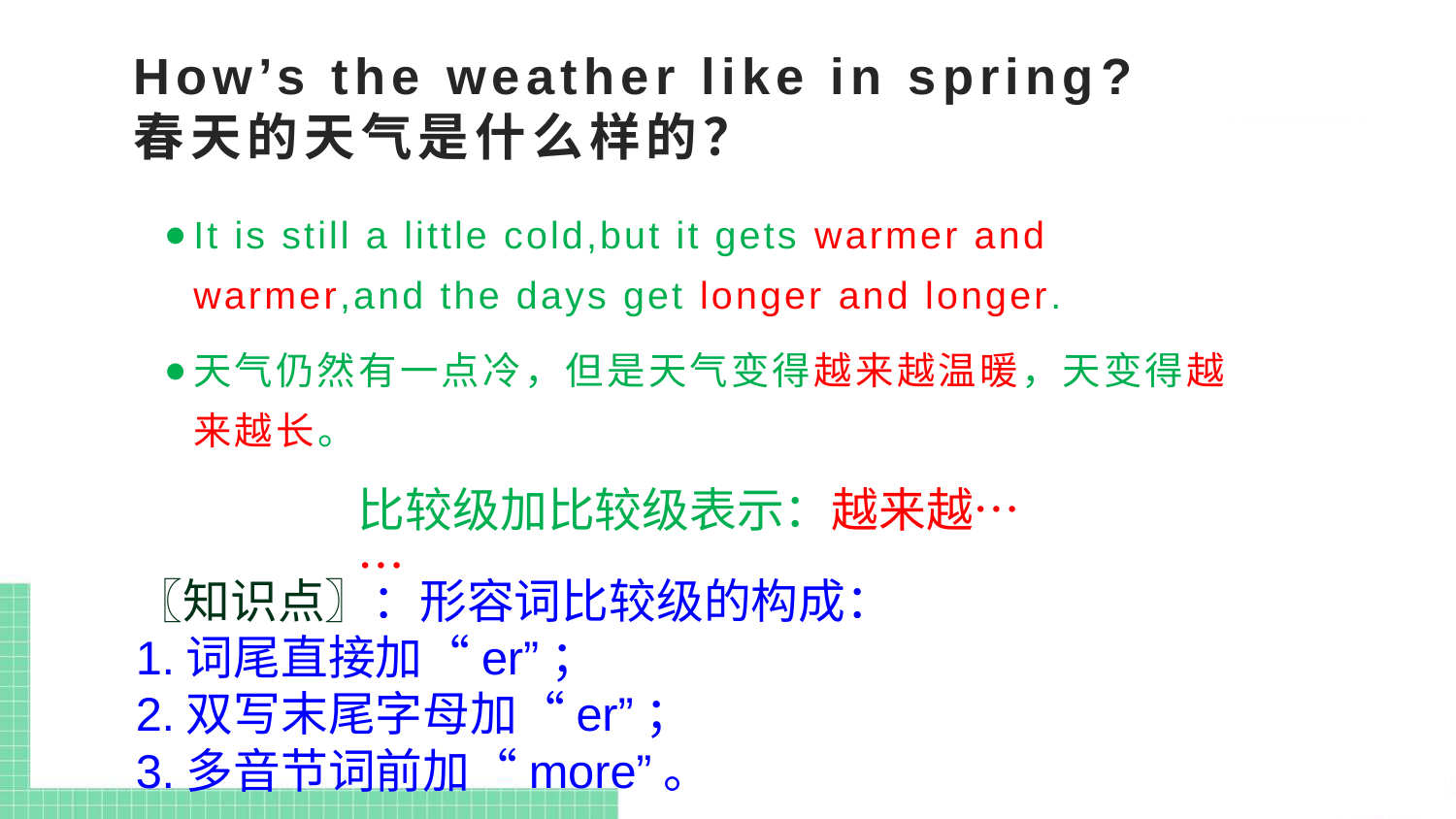

# How’s the weather like in spring? 春天的天气是什么样的？
It is still a little cold,but it gets warmer and warmer,and the days get longer and longer.
天气仍然有一点冷，但是天气变得越来越温暖，天变得越来越长。

比较级加比较级表示：越来越……
〖知识点〗：形容词比较级的构成：
1.词尾直接加“er”；
2.双写末尾字母加“er”；
3.多音节词前加“more”。